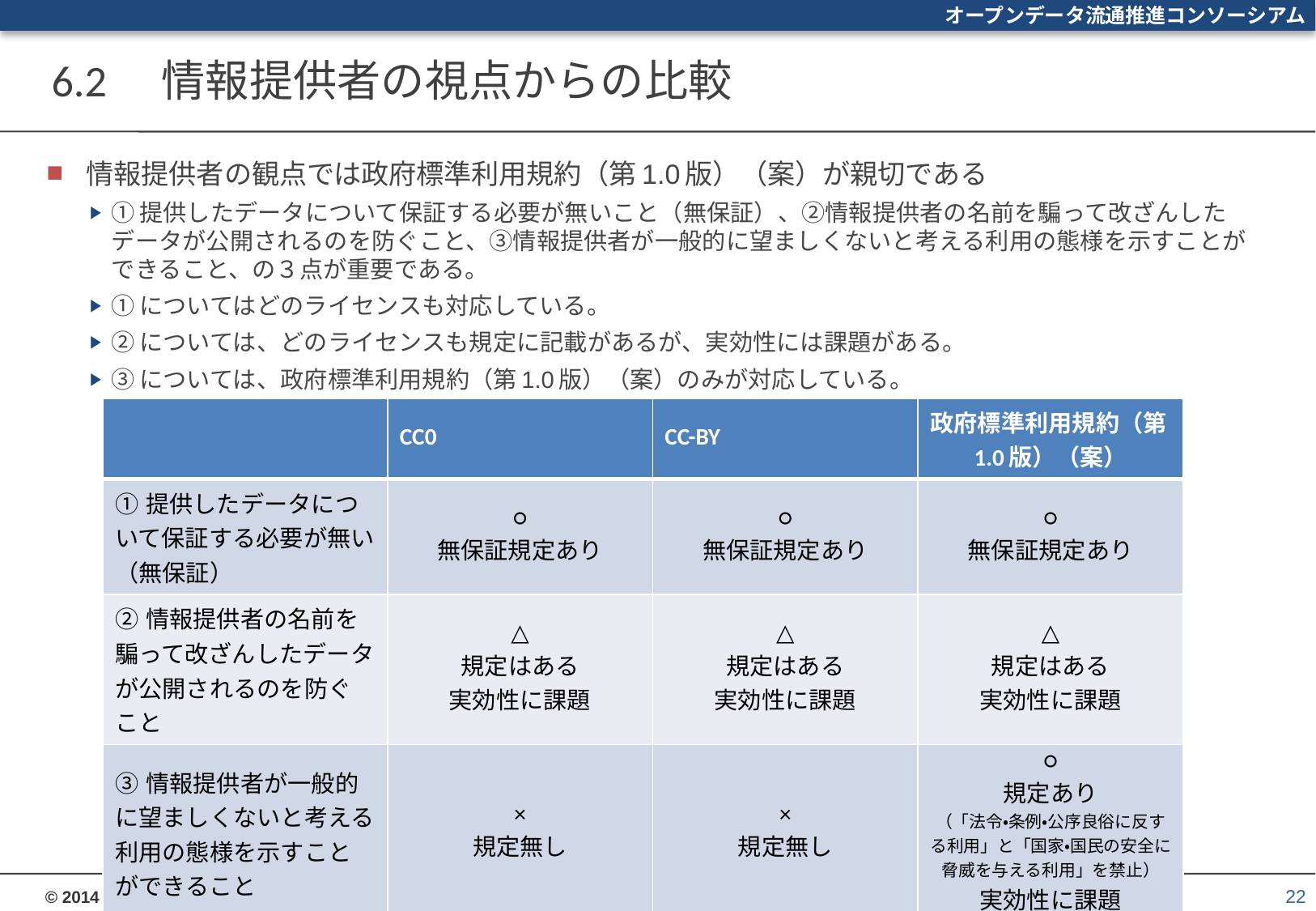

# 6.2　情報提供者の視点からの比較

情報提供者の観点では政府標準利用規約（第1.0版）（案）が親切である
①提供したデータについて保証する必要が無いこと（無保証）、②情報提供者の名前を騙って改ざんしたデータが公開されるのを防ぐこと、③情報提供者が一般的に望ましくないと考える利用の態様を示すことができること、の３点が重要である。
①についてはどのライセンスも対応している。
②については、どのライセンスも規定に記載があるが、実効性には課題がある。
③については、政府標準利用規約（第1.0版）（案）のみが対応している。
|  | CC0 | CC-BY | 政府標準利用規約（第1.0版）（案） |
| --- | --- | --- | --- |
| ①提供したデータについて保証する必要が無い（無保証） | ○ 無保証規定あり | ○ 無保証規定あり | ○ 無保証規定あり |
| ②情報提供者の名前を騙って改ざんしたデータが公開されるのを防ぐこと | △ 規定はある 実効性に課題 | △ 規定はある 実効性に課題 | △ 規定はある 実効性に課題 |
| ③情報提供者が一般的に望ましくないと考える利用の態様を示すことができること | × 規定無し | × 規定無し | ○ 規定あり （「法令・条例・公序良俗に反する利用」と「国家・国民の安全に脅威を与える利用」を禁止） 実効性に課題 |
22